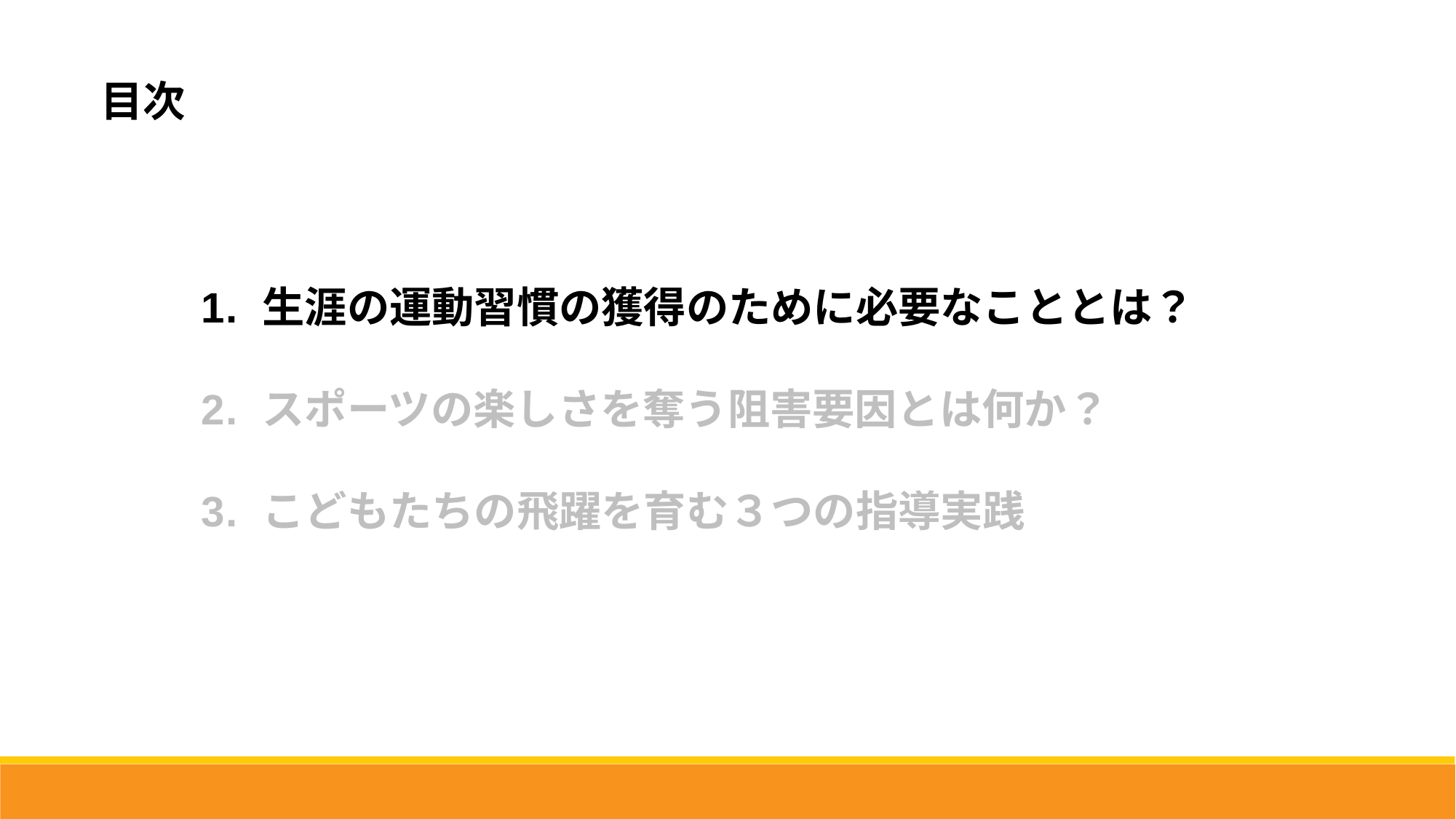

目次
生涯の運動習慣の獲得のために必要なこととは？

スポーツの楽しさを奪う阻害要因とは何か？

こどもたちの飛躍を育む３つの指導実践